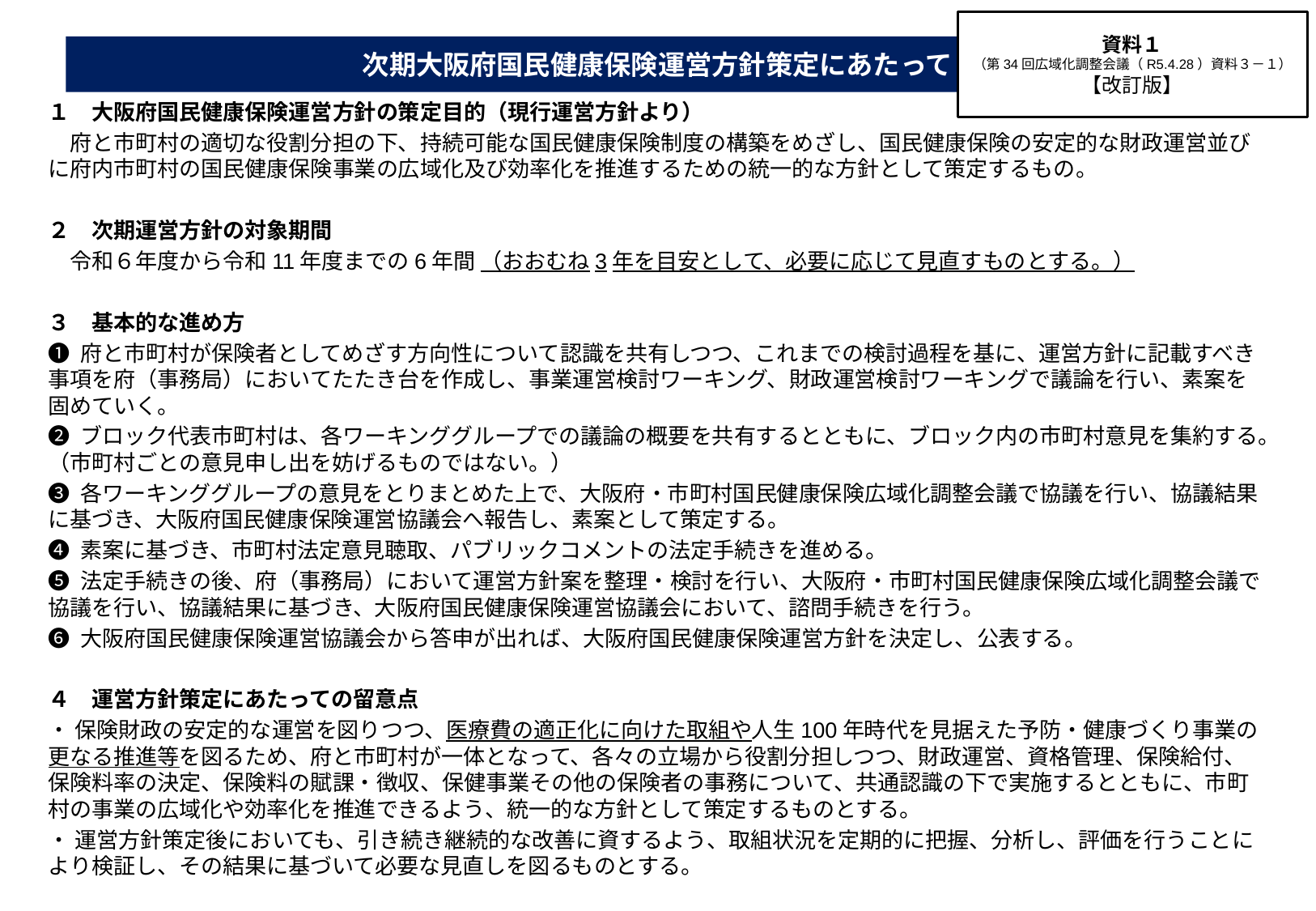

資料１
（第34回広域化調整会議（R5.4.28）資料３－１）
【改訂版】
# 次期大阪府国民健康保険運営方針策定にあたって
１　大阪府国民健康保険運営方針の策定目的（現行運営方針より）
　府と市町村の適切な役割分担の下、持続可能な国民健康保険制度の構築をめざし、国民健康保険の安定的な財政運営並びに府内市町村の国民健康保険事業の広域化及び効率化を推進するための統一的な方針として策定するもの。

２　次期運営方針の対象期間
　令和６年度から令和11年度までの6年間 （おおむね3年を目安として、必要に応じて見直すものとする。）

３　基本的な進め方
❶ 府と市町村が保険者としてめざす方向性について認識を共有しつつ、これまでの検討過程を基に、運営方針に記載すべき事項を府（事務局）においてたたき台を作成し、事業運営検討ワーキング、財政運営検討ワーキングで議論を行い、素案を固めていく。
❷ ブロック代表市町村は、各ワーキンググループでの議論の概要を共有するとともに、ブロック内の市町村意見を集約する。（市町村ごとの意見申し出を妨げるものではない。）
❸ 各ワーキンググループの意見をとりまとめた上で、大阪府・市町村国民健康保険広域化調整会議で協議を行い、協議結果に基づき、大阪府国民健康保険運営協議会へ報告し、素案として策定する。
❹ 素案に基づき、市町村法定意見聴取、パブリックコメントの法定手続きを進める。
❺ 法定手続きの後、府（事務局）において運営方針案を整理・検討を行い、大阪府・市町村国民健康保険広域化調整会議で協議を行い、協議結果に基づき、大阪府国民健康保険運営協議会において、諮問手続きを行う。
❻ 大阪府国民健康保険運営協議会から答申が出れば、大阪府国民健康保険運営方針を決定し、公表する。

４　運営方針策定にあたっての留意点
・ 保険財政の安定的な運営を図りつつ、医療費の適正化に向けた取組や人生100年時代を見据えた予防・健康づくり事業の更なる推進等を図るため、府と市町村が一体となって、各々の立場から役割分担しつつ、財政運営、資格管理、保険給付、保険料率の決定、保険料の賦課・徴収、保健事業その他の保険者の事務について、共通認識の下で実施するとともに、市町村の事業の広域化や効率化を推進できるよう、統一的な方針として策定するものとする。
・ 運営方針策定後においても、引き続き継続的な改善に資するよう、取組状況を定期的に把握、分析し、評価を行うことにより検証し、その結果に基づいて必要な見直しを図るものとする。